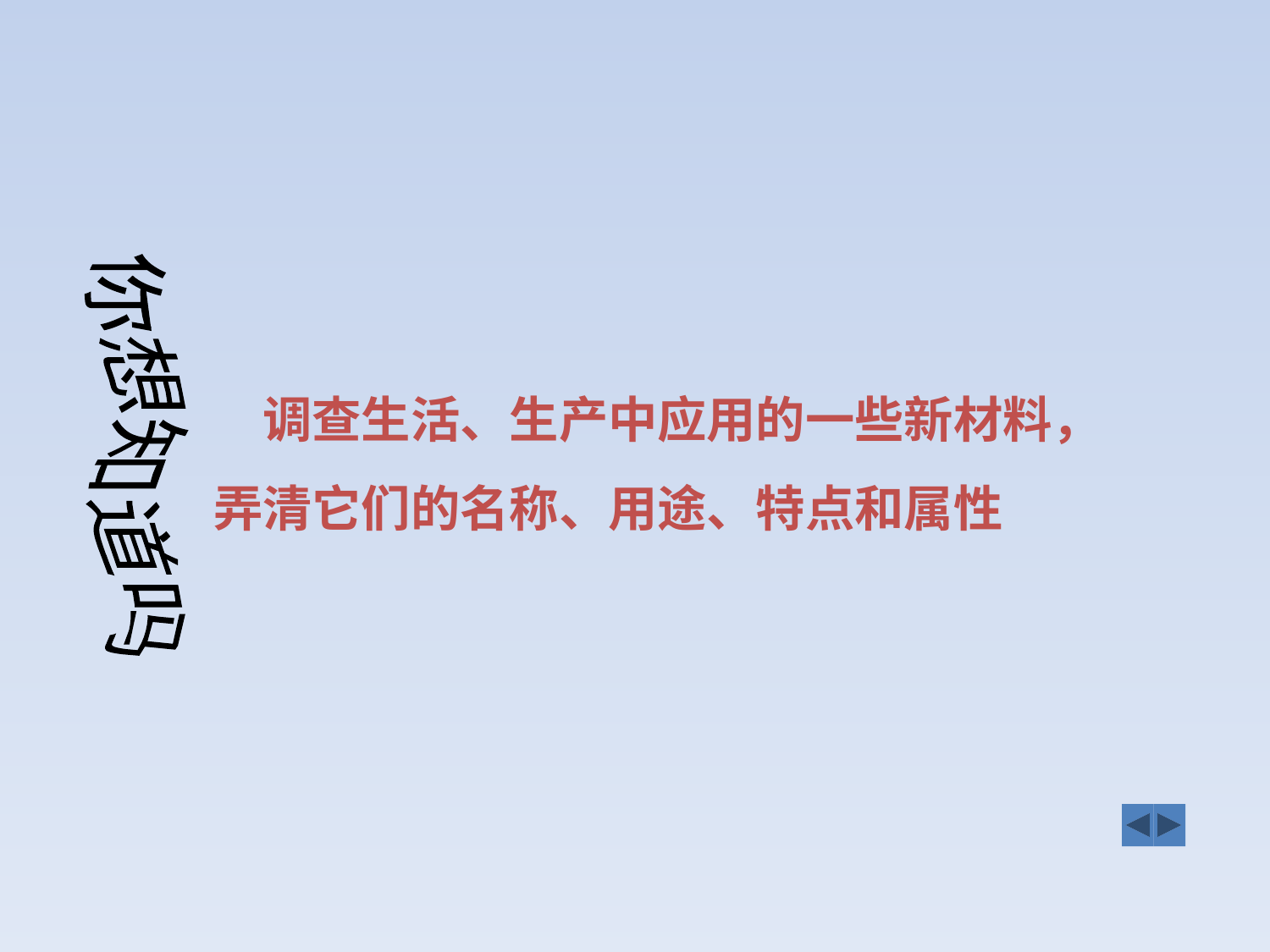

调查生活、生产中应用的一些新材料，弄清它们的名称、用途、特点和属性
你想知道吗